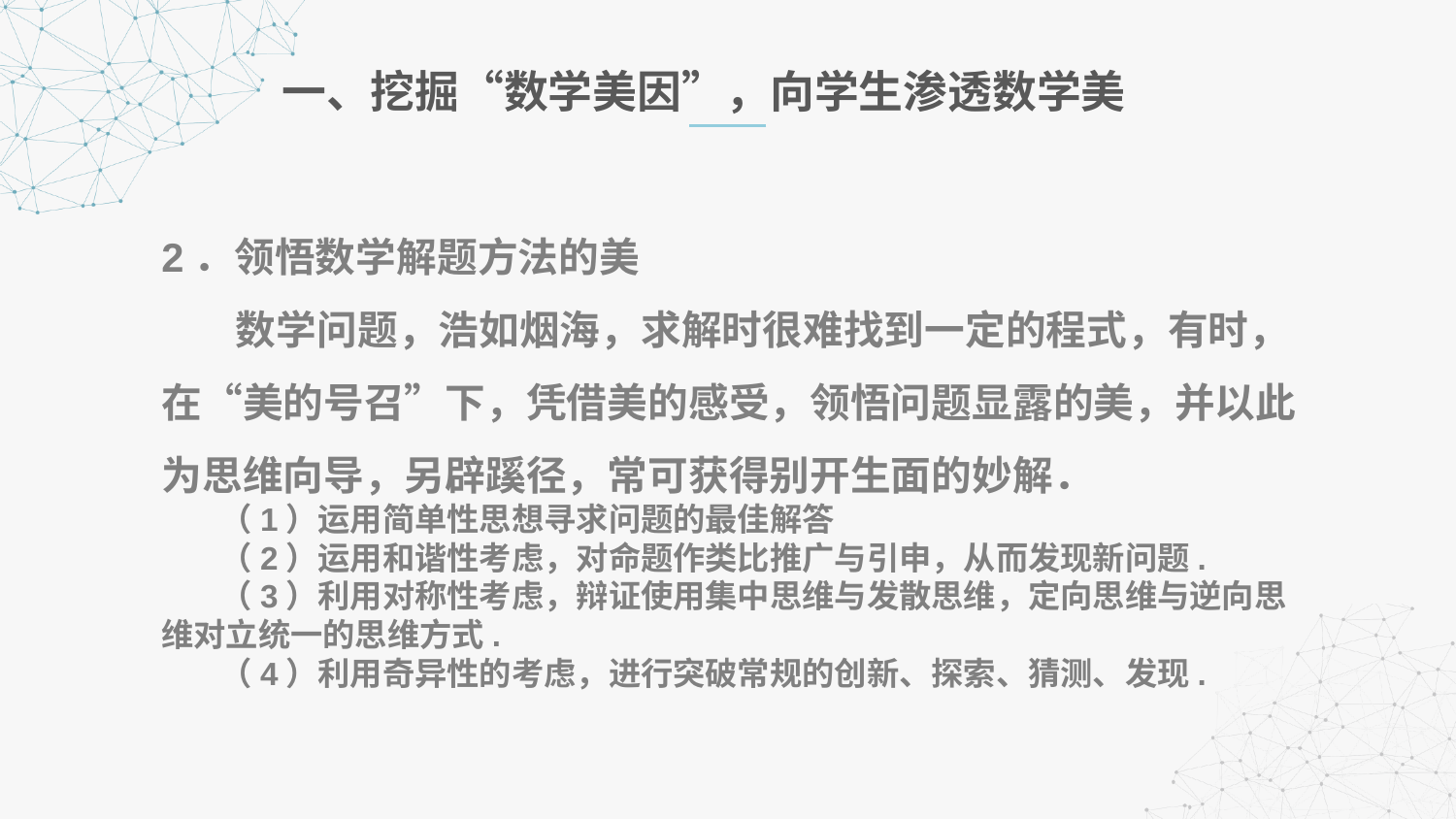

一、挖掘“数学美因”，向学生渗透数学美

2．领悟数学解题方法的美
       数学问题，浩如烟海，求解时很难找到一定的程式，有时，在“美的号召”下，凭借美的感受，领悟问题显露的美，并以此为思维向导，另辟蹊径，常可获得别开生面的妙解．
       （1）运用简单性思想寻求问题的最佳解答
       （2）运用和谐性考虑，对命题作类比推广与引申，从而发现新问题.
       （3）利用对称性考虑，辩证使用集中思维与发散思维，定向思维与逆向思维对立统一的思维方式.
       （4）利用奇异性的考虑，进行突破常规的创新、探索、猜测、发现.